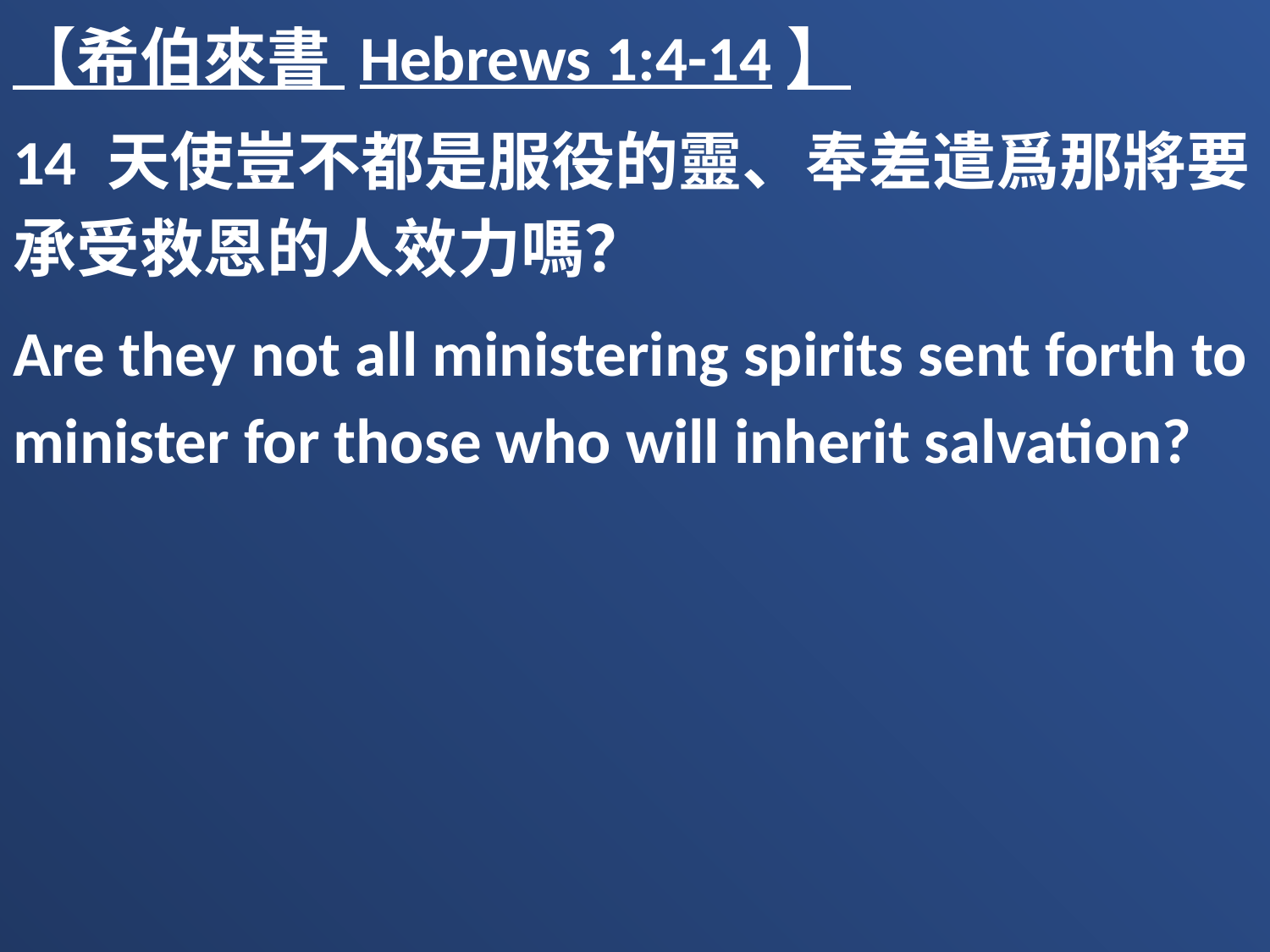

【希伯來書 Hebrews 1:4-14】
14 天使豈不都是服役的靈、奉差遣爲那將要承受救恩的人效力嗎？
Are they not all ministering spirits sent forth to minister for those who will inherit salvation?